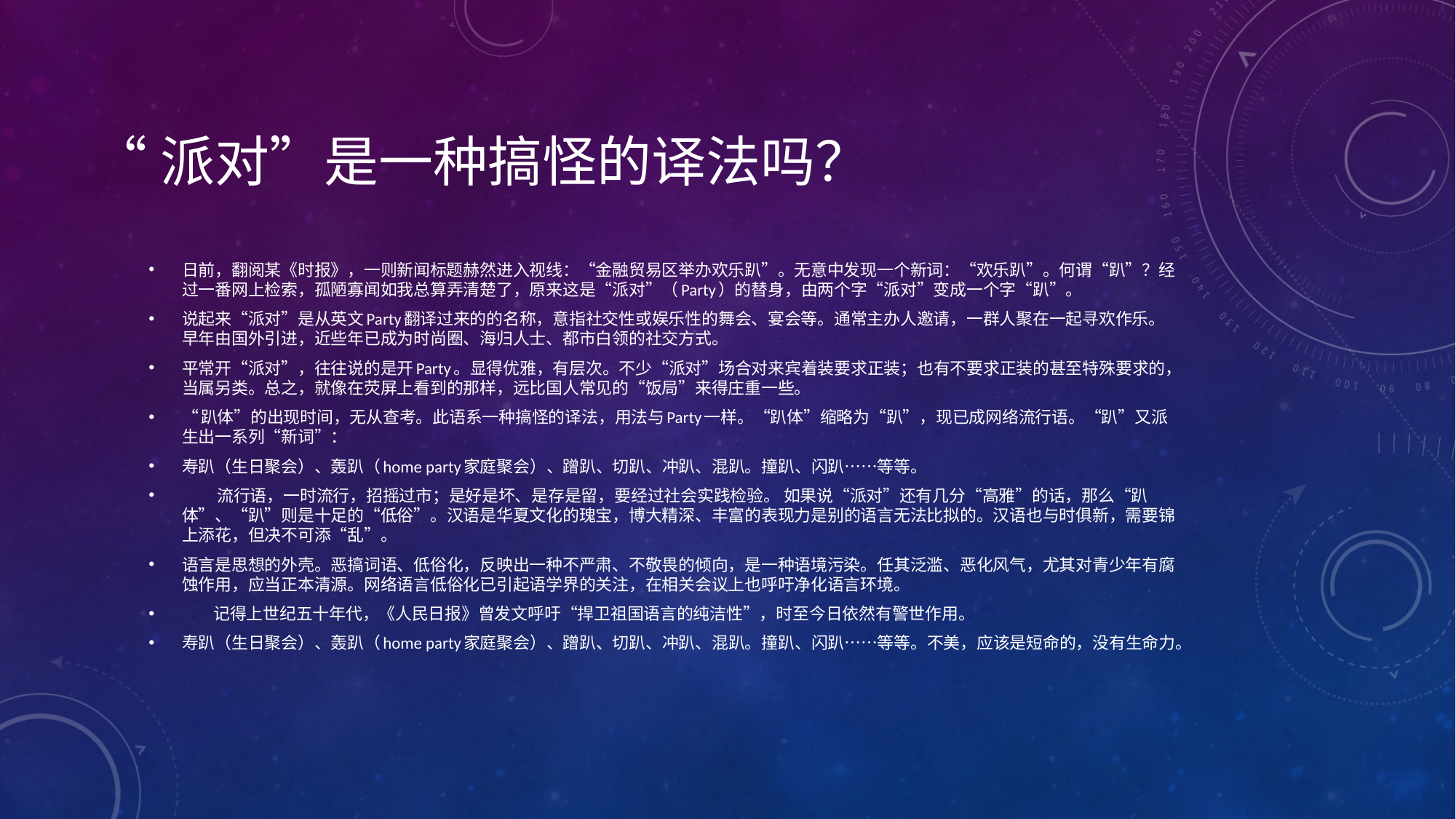

# “派对”是一种搞怪的译法吗？
日前，翻阅某《时报》，一则新闻标题赫然进入视线：“金融贸易区举办欢乐趴”。无意中发现一个新词：“欢乐趴”。何谓“趴”？经过一番网上检索，孤陋寡闻如我总算弄清楚了，原来这是“派对”（Party）的替身，由两个字“派对”变成一个字“趴”。
说起来“派对”是从英文Party翻译过来的的名称，意指社交性或娱乐性的舞会、宴会等。通常主办人邀请，一群人聚在一起寻欢作乐。早年由国外引进，近些年已成为时尚圈、海归人士、都市白领的社交方式。
平常开“派对”，往往说的是开Party。显得优雅，有层次。不少“派对”场合对来宾着装要求正装；也有不要求正装的甚至特殊要求的，当属另类。总之，就像在荧屏上看到的那样，远比国人常见的“饭局”来得庄重一些。
“趴体”的出现时间，无从查考。此语系一种搞怪的译法，用法与Party一样。“趴体”缩略为“趴”，现已成网络流行语。“趴”又派生出一系列“新词”：
寿趴（生日聚会）、轰趴（home party家庭聚会）、蹭趴、切趴、冲趴、混趴。撞趴、闪趴……等等。
         流行语，一时流行，招摇过市；是好是坏、是存是留，要经过社会实践检验。 如果说“派对”还有几分“高雅”的话，那么“趴体”、“趴”则是十足的“低俗”。汉语是华夏文化的瑰宝，博大精深、丰富的表现力是别的语言无法比拟的。汉语也与时俱新，需要锦上添花，但决不可添“乱”。
语言是思想的外壳。恶搞词语、低俗化，反映出一种不严肃、不敬畏的倾向，是一种语境污染。任其泛滥、恶化风气，尤其对青少年有腐蚀作用，应当正本清源。网络语言低俗化已引起语学界的关注，在相关会议上也呼吁净化语言环境。
        记得上世纪五十年代，《人民日报》曾发文呼吁“捍卫祖国语言的纯洁性”，时至今日依然有警世作用。
寿趴（生日聚会）、轰趴（home party家庭聚会）、蹭趴、切趴、冲趴、混趴。撞趴、闪趴……等等。不美，应该是短命的，没有生命力。